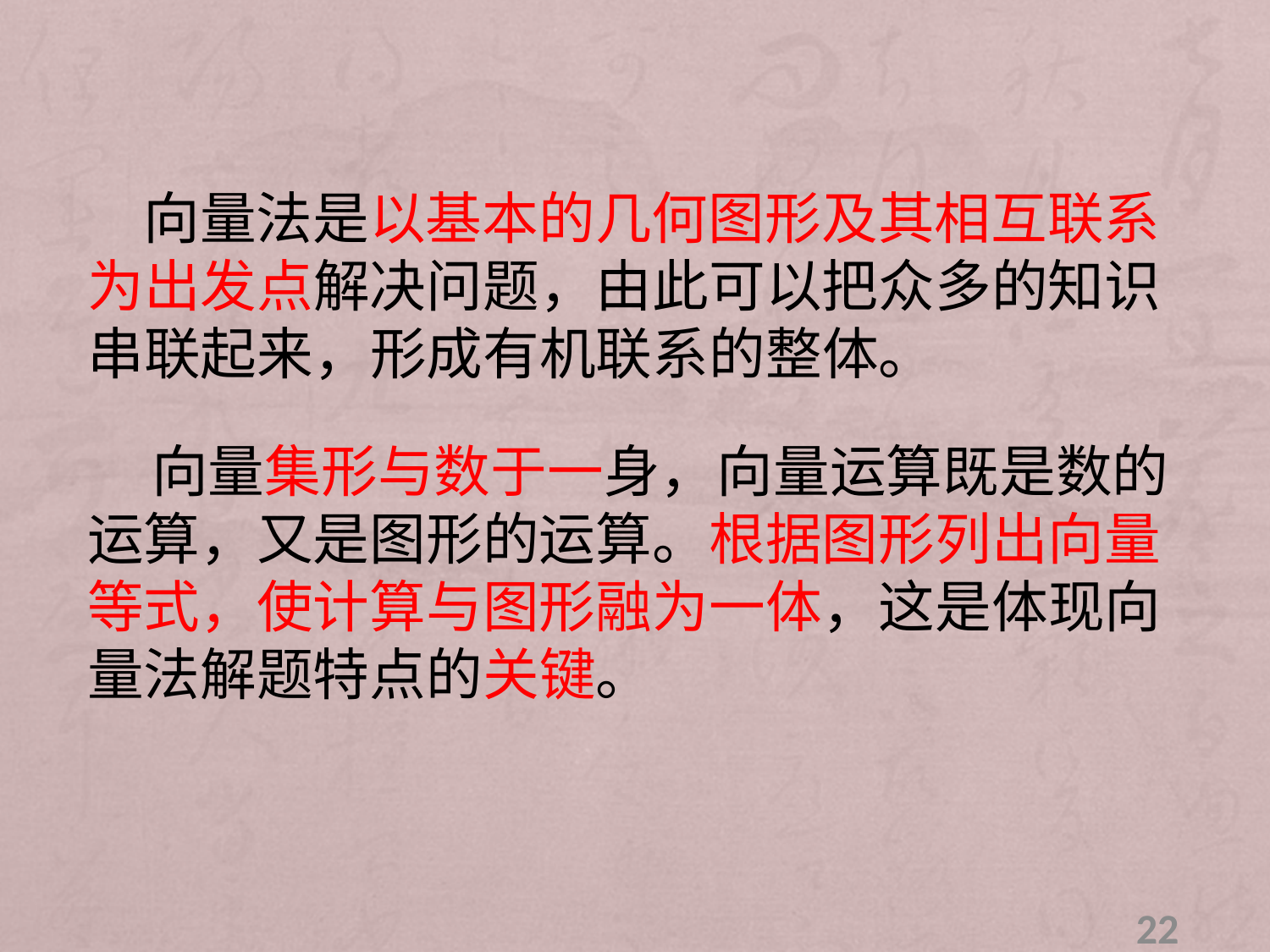

向量法是以基本的几何图形及其相互联系为出发点解决问题，由此可以把众多的知识串联起来，形成有机联系的整体。

    向量集形与数于一身，向量运算既是数的运算，又是图形的运算。根据图形列出向量等式，使计算与图形融为一体，这是体现向量法解题特点的关键。
22